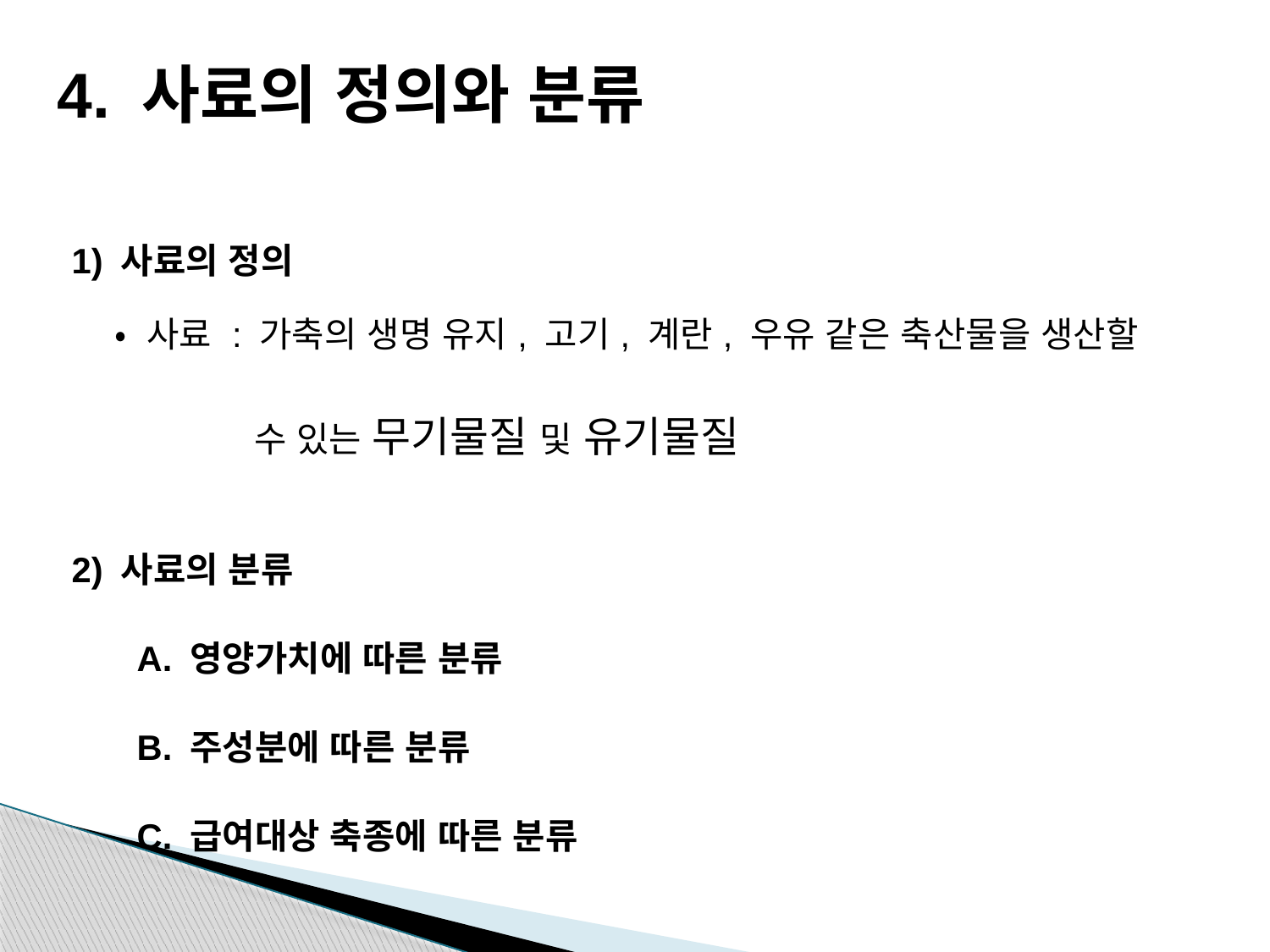

# 4. 사료의 정의와 분류

  1) 사료의 정의

• 사료 : 가축의 생명 유지, 고기, 계란, 우유 같은 축산물을 생산할
             수 있는 무기물질 및 유기물질

  2) 사료의 분류
  	A. 영양가치에 따른 분류
 	B. 주성분에 따른 분류
 	C. 급여대상 축종에 따른 분류